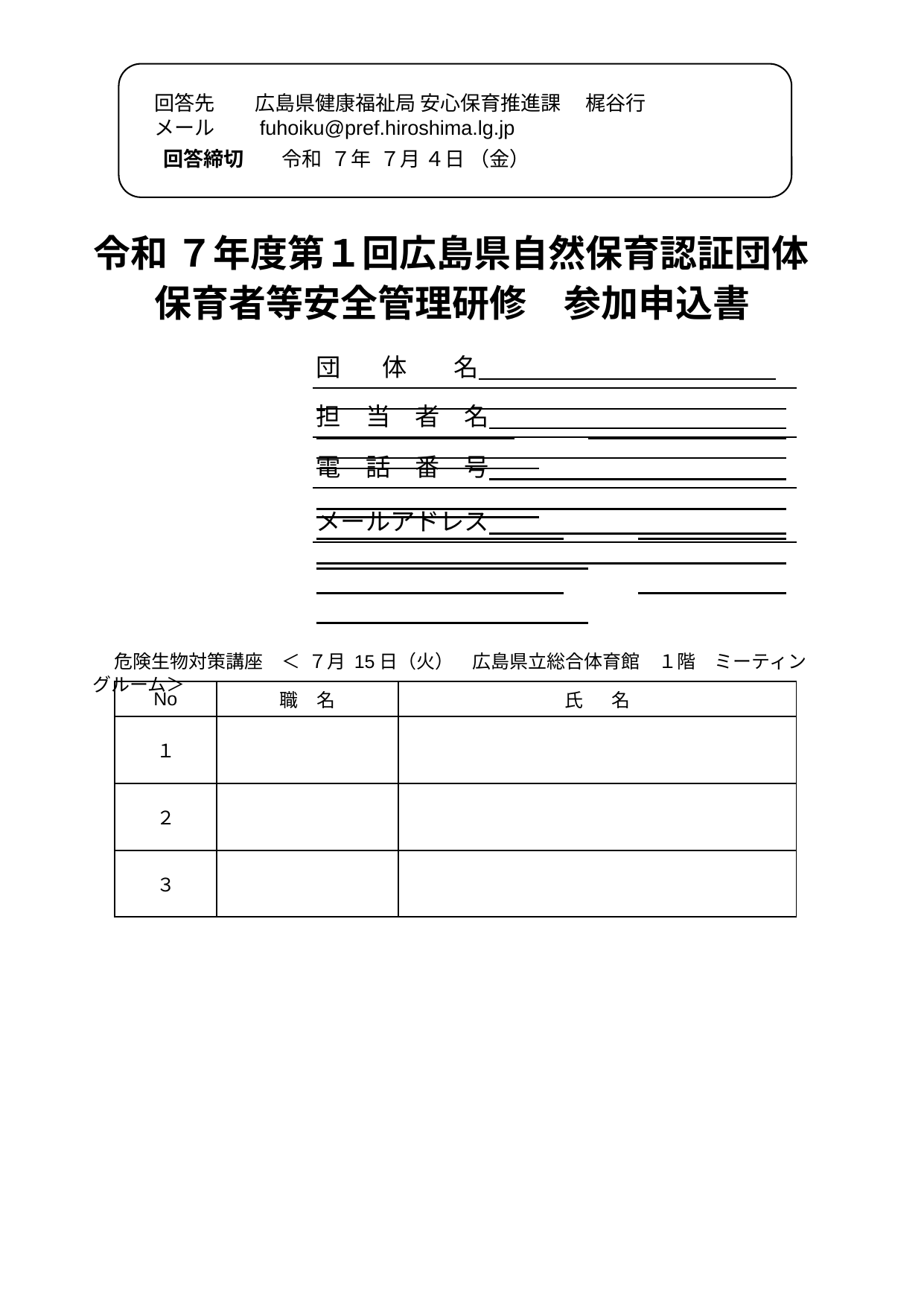

回答先　　広島県健康福祉局 安心保育推進課　 梶谷行
　メール　　fuhoiku@pref.hiroshima.lg.jp
　  回答締切　    令和  ７年  ７月 ４日 （金）
令和 ７年度第１回広島県自然保育認証団体
保育者等安全管理研修　参加申込書
団   　体  　  名
担　当　者　名
電　話　番　号
メールアドレス
　危険生物対策講座　＜  ７月 15日（火）　広島県立総合体育館　１階　ミーティングルーム＞
| No | 職　名 | 氏 名 |
| --- | --- | --- |
| １ |  |  |
| ２ |  |  |
| ３ |  |  |